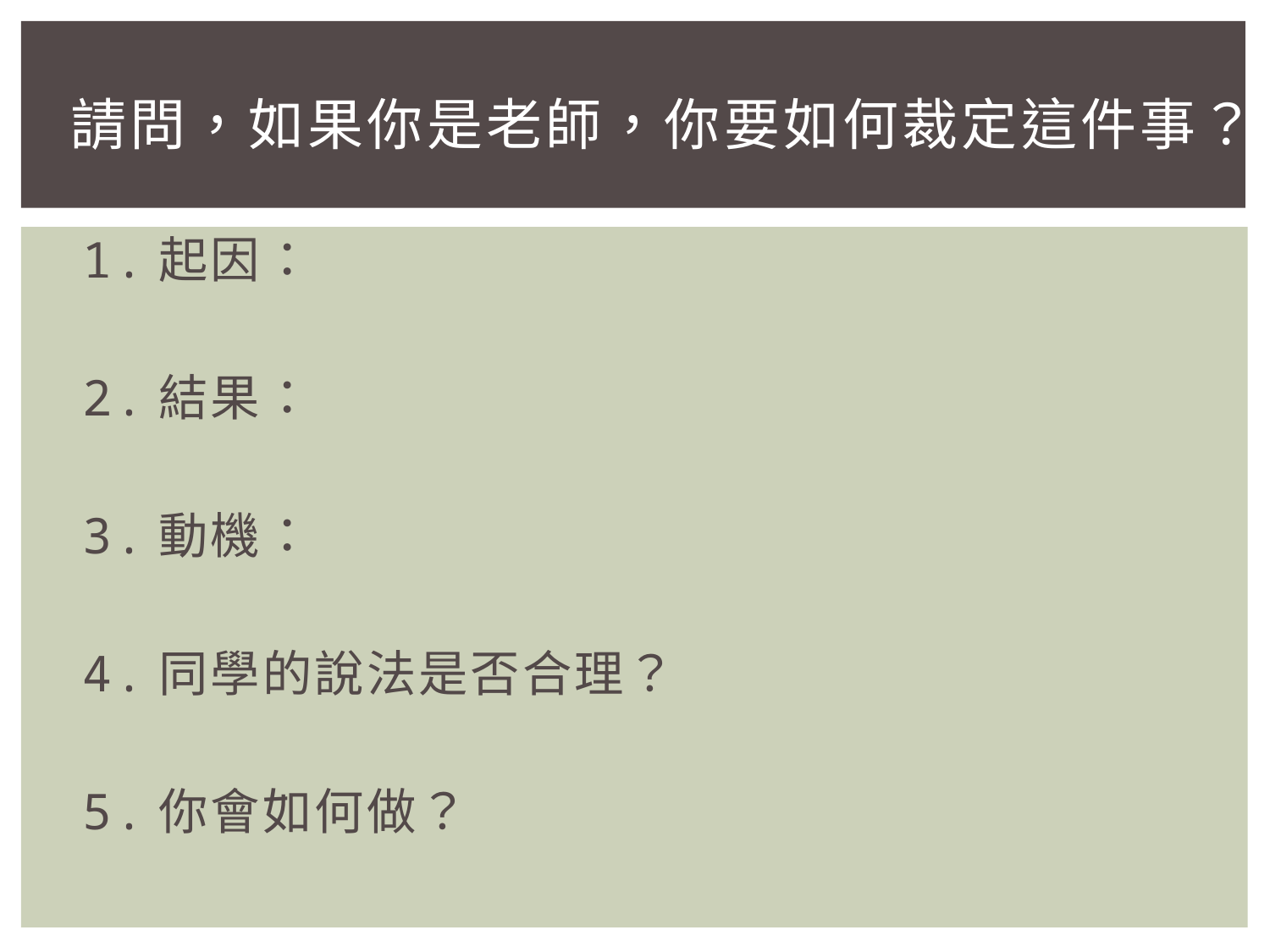

# 請問，如果你是老師，你要如何裁定這件事？
1.起因：

2.結果：

3.動機：

4.同學的說法是否合理？

5.你會如何做？